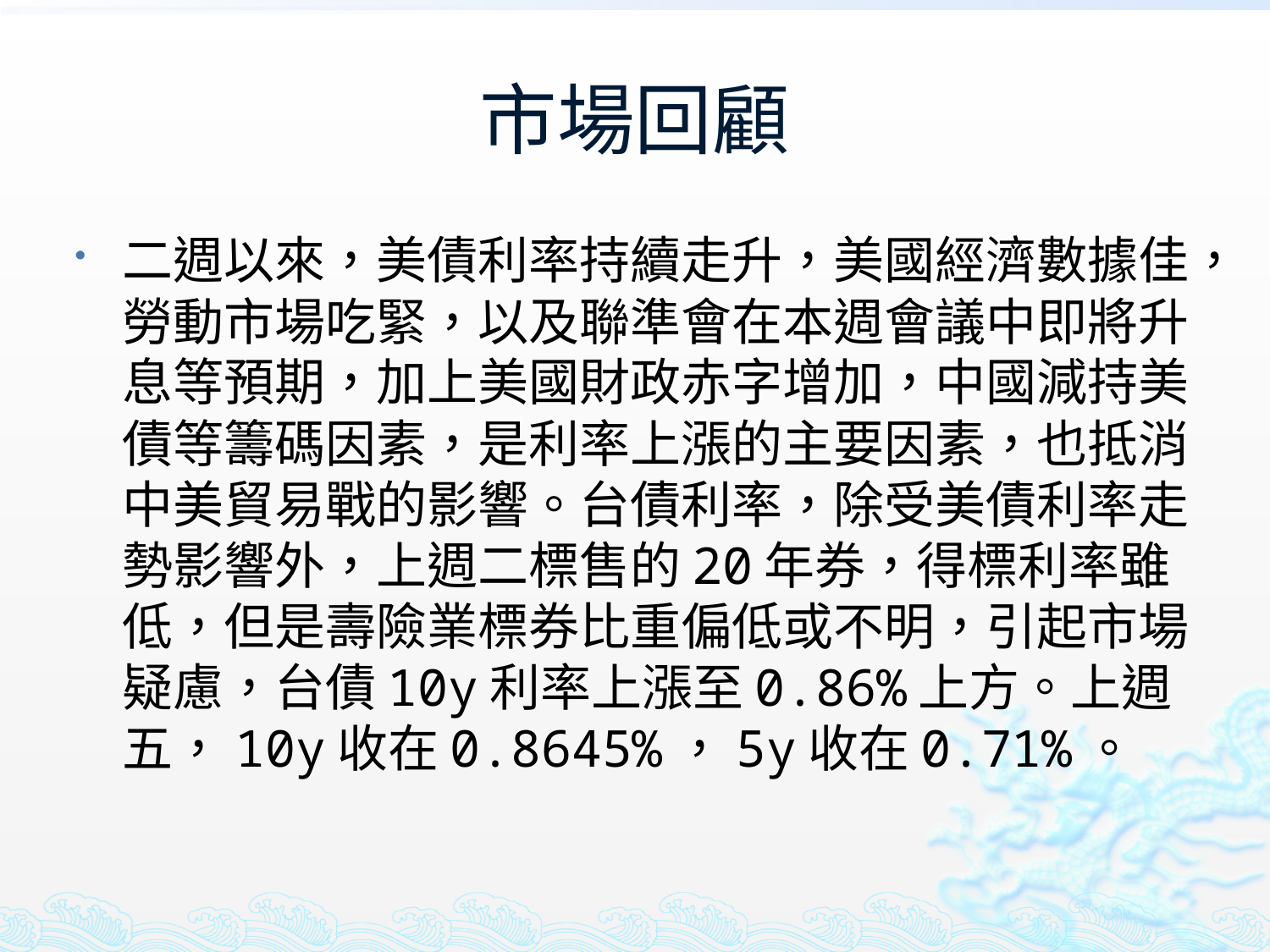

# 市場回顧
二週以來，美債利率持續走升，美國經濟數據佳，勞動市場吃緊，以及聯準會在本週會議中即將升息等預期，加上美國財政赤字增加，中國減持美債等籌碼因素，是利率上漲的主要因素，也抵消中美貿易戰的影響。台債利率，除受美債利率走勢影響外，上週二標售的20年券，得標利率雖低，但是壽險業標券比重偏低或不明，引起市場疑慮，台債10y利率上漲至0.86%上方。上週五，10y收在0.8645%，5y收在0.71%。